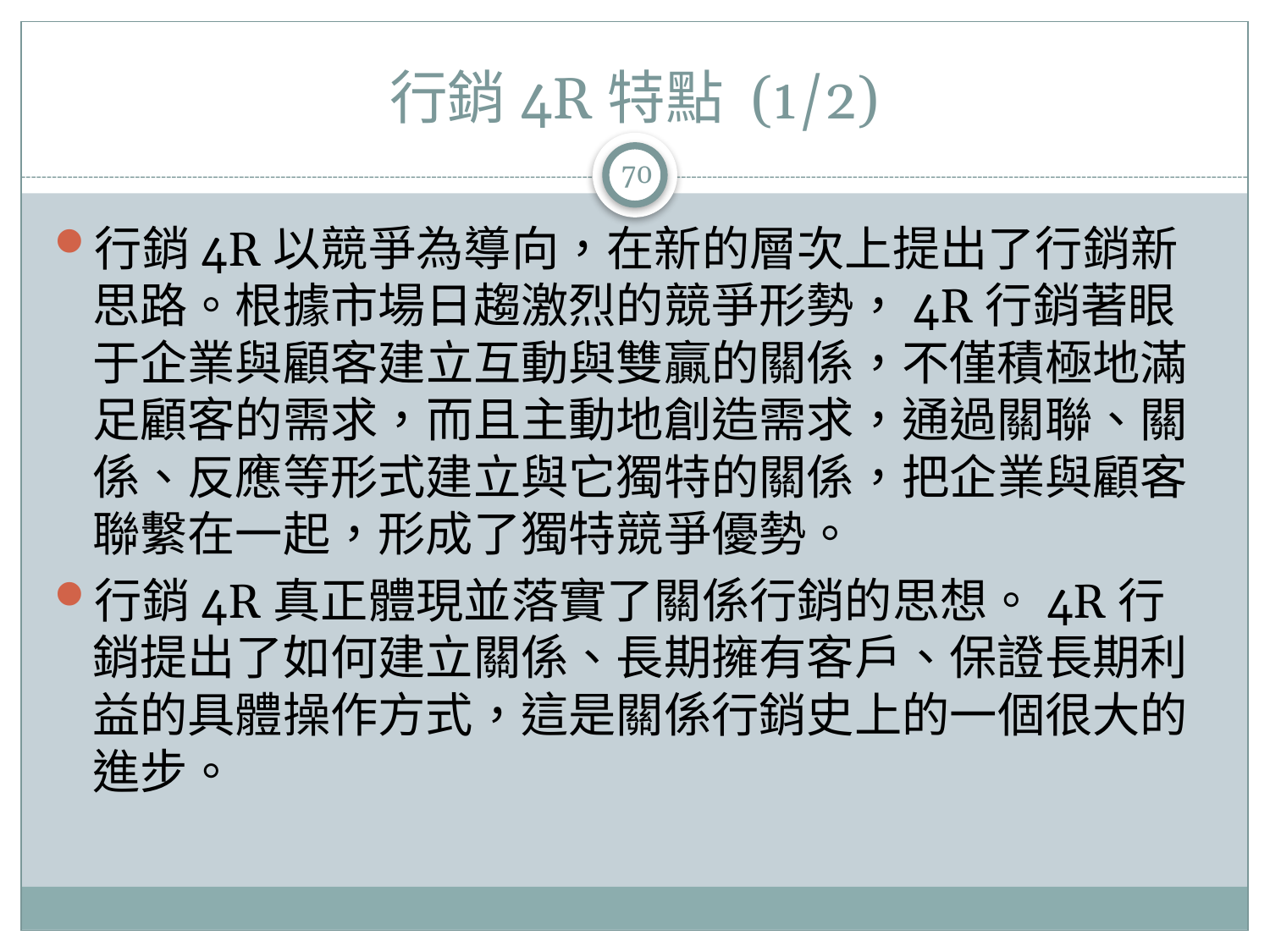

# 行銷4R特點 (1/2)
70
行銷4R以競爭為導向，在新的層次上提出了行銷新思路。根據市場日趨激烈的競爭形勢，4R行銷著眼于企業與顧客建立互動與雙贏的關係，不僅積極地滿足顧客的需求，而且主動地創造需求，通過關聯、關係、反應等形式建立與它獨特的關係，把企業與顧客聯繫在一起，形成了獨特競爭優勢。
行銷4R真正體現並落實了關係行銷的思想。4R行銷提出了如何建立關係、長期擁有客戶、保證長期利益的具體操作方式，這是關係行銷史上的一個很大的進步。